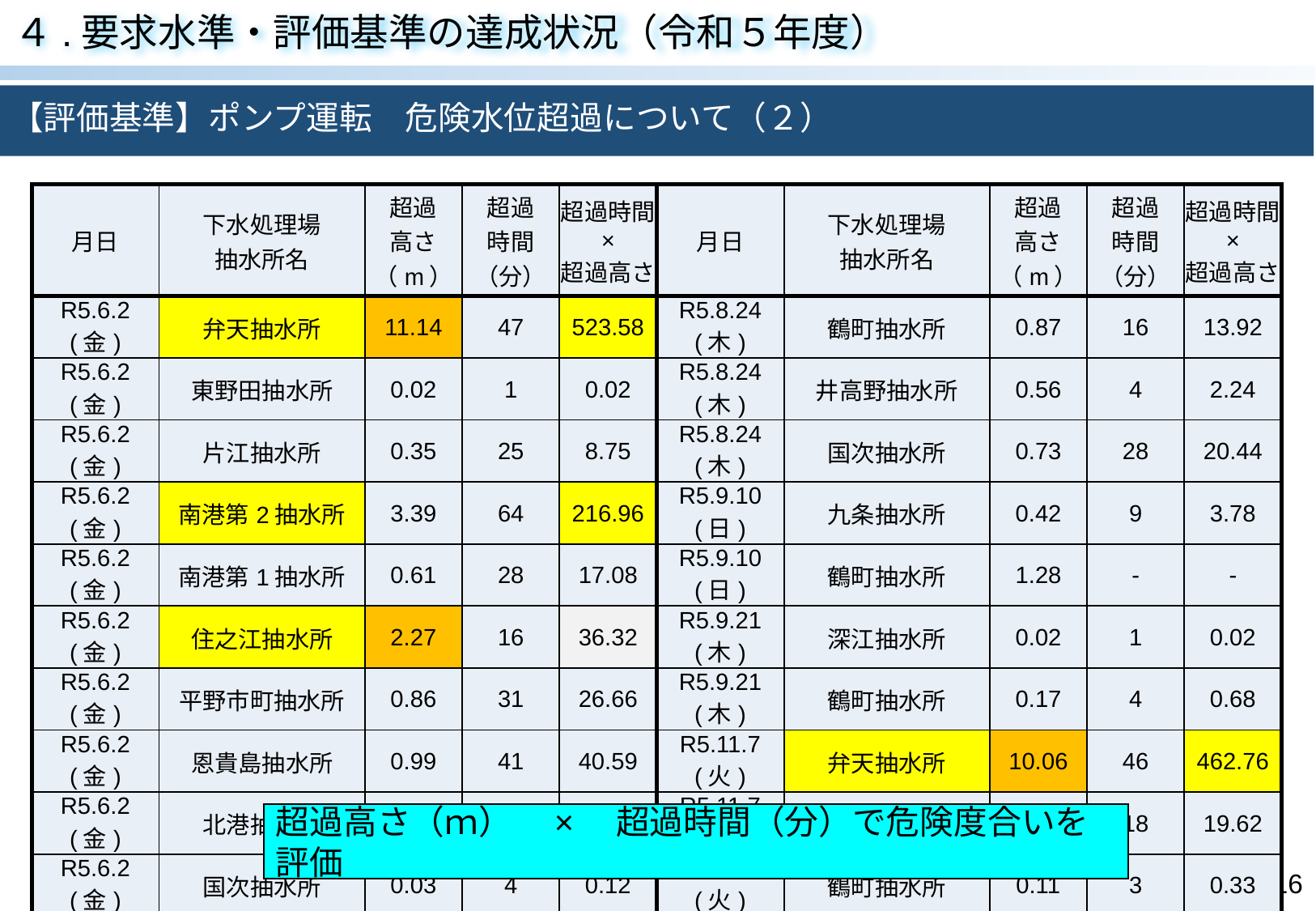

４.要求水準・評価基準の達成状況（令和５年度）
【評価基準】ポンプ運転　危険水位超過について（２）
| 月日 | 下水処理場 抽水所名 | 超過 高さ （m） | 超過 時間 （分） | 超過時間 × 超過高さ | 月日 | 下水処理場 抽水所名 | 超過 高さ （m） | 超過 時間 （分） | 超過時間 × 超過高さ |
| --- | --- | --- | --- | --- | --- | --- | --- | --- | --- |
| R5.6.2 (金) | 弁天抽水所 | 11.14 | 47 | 523.58 | R5.8.24 (木) | 鶴町抽水所 | 0.87 | 16 | 13.92 |
| R5.6.2 (金) | 東野田抽水所 | 0.02 | 1 | 0.02 | R5.8.24 (木) | 井高野抽水所 | 0.56 | 4 | 2.24 |
| R5.6.2 (金) | 片江抽水所 | 0.35 | 25 | 8.75 | R5.8.24 (木) | 国次抽水所 | 0.73 | 28 | 20.44 |
| R5.6.2 (金) | 南港第2抽水所 | 3.39 | 64 | 216.96 | R5.9.10 (日) | 九条抽水所 | 0.42 | 9 | 3.78 |
| R5.6.2 (金) | 南港第1抽水所 | 0.61 | 28 | 17.08 | R5.9.10 (日) | 鶴町抽水所 | 1.28 | - | - |
| R5.6.2 (金) | 住之江抽水所 | 2.27 | 16 | 36.32 | R5.9.21 (木) | 深江抽水所 | 0.02 | 1 | 0.02 |
| R5.6.2 (金) | 平野市町抽水所 | 0.86 | 31 | 26.66 | R5.9.21 (木) | 鶴町抽水所 | 0.17 | 4 | 0.68 |
| R5.6.2 (金) | 恩貴島抽水所 | 0.99 | 41 | 40.59 | R5.11.7 (火) | 弁天抽水所 | 10.06 | 46 | 462.76 |
| R5.6.2 (金) | 北港抽水所 | 0.3 | 18 | 5.4 | R5.11.7 (火) | 片江抽水所 | 1.09 | 18 | 19.62 |
| R5.6.2 (金) | 国次抽水所 | 0.03 | 4 | 0.12 | R5.11.7 (火) | 鶴町抽水所 | 0.11 | 3 | 0.33 |
| R5.8.15 (火) | 国次抽水所 | 0.53 | 25 | 13.25 | R5.11.7 (火) | 南港第1抽水所 | 0.91 | 17 | 15.47 |
| R5.8.24 (木) | 猫間川抽水所 | 0.24 | 123 | 29.52 | R5.11.7 (火) | 平林抽水所 | 1.05 | 13 | 13.65 |
| R5.8.24 (木) | 城東抽水所 | 0.08 | 3 | 0.24 | R5.11.7 (火) | 平野市町抽水所 | 1.6 | 28 | 44.8 |
超過高さ（ｍ）　×　超過時間（分）で危険度合いを評価
16